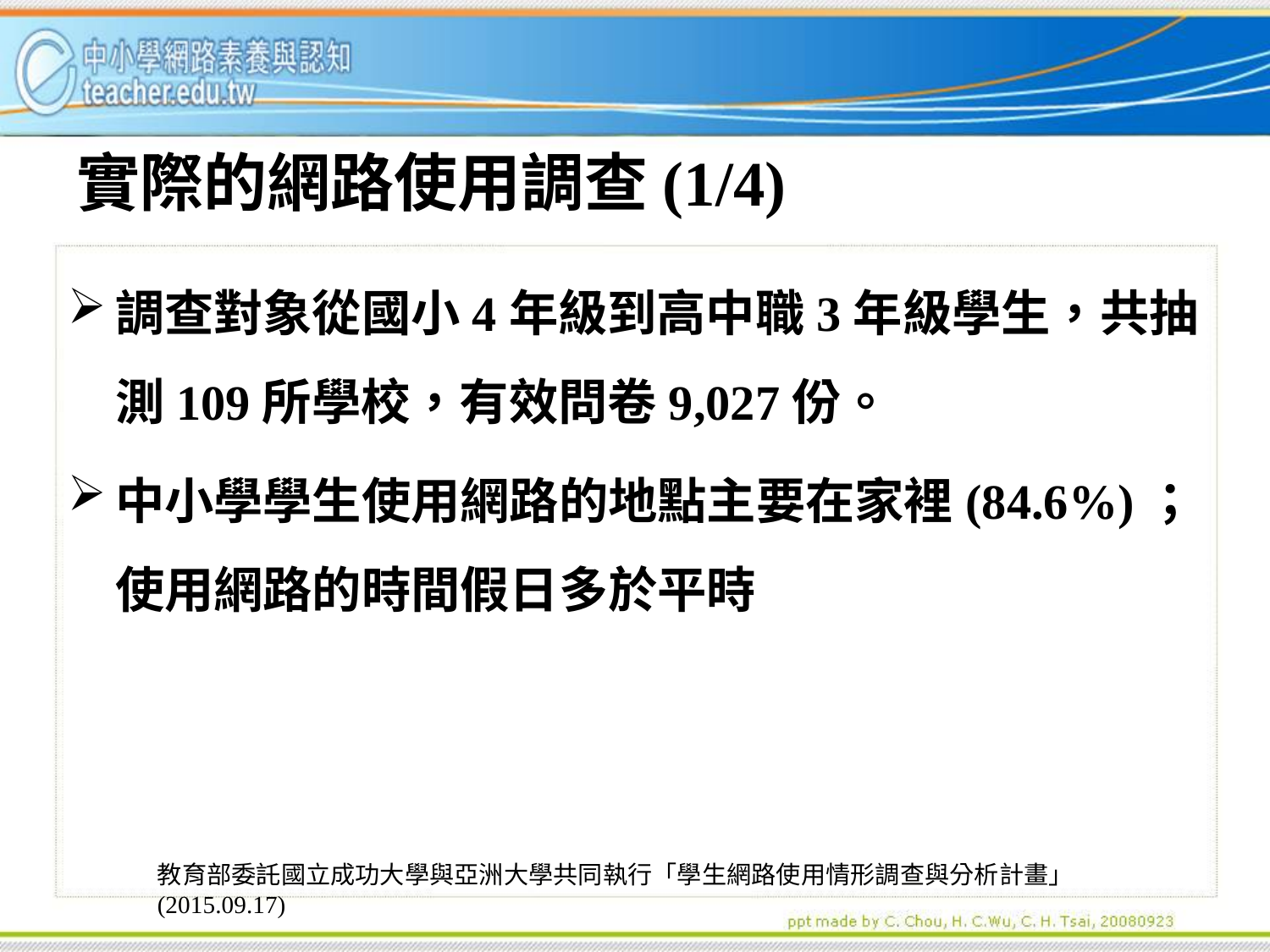

# 實際的網路使用調查(1/4)
調查對象從國小4年級到高中職3年級學生，共抽測109所學校，有效問卷9,027份。
中小學學生使用網路的地點主要在家裡(84.6%)；使用網路的時間假日多於平時

教育部委託國立成功大學與亞洲大學共同執行「學生網路使用情形調查與分析計畫」(2015.09.17)